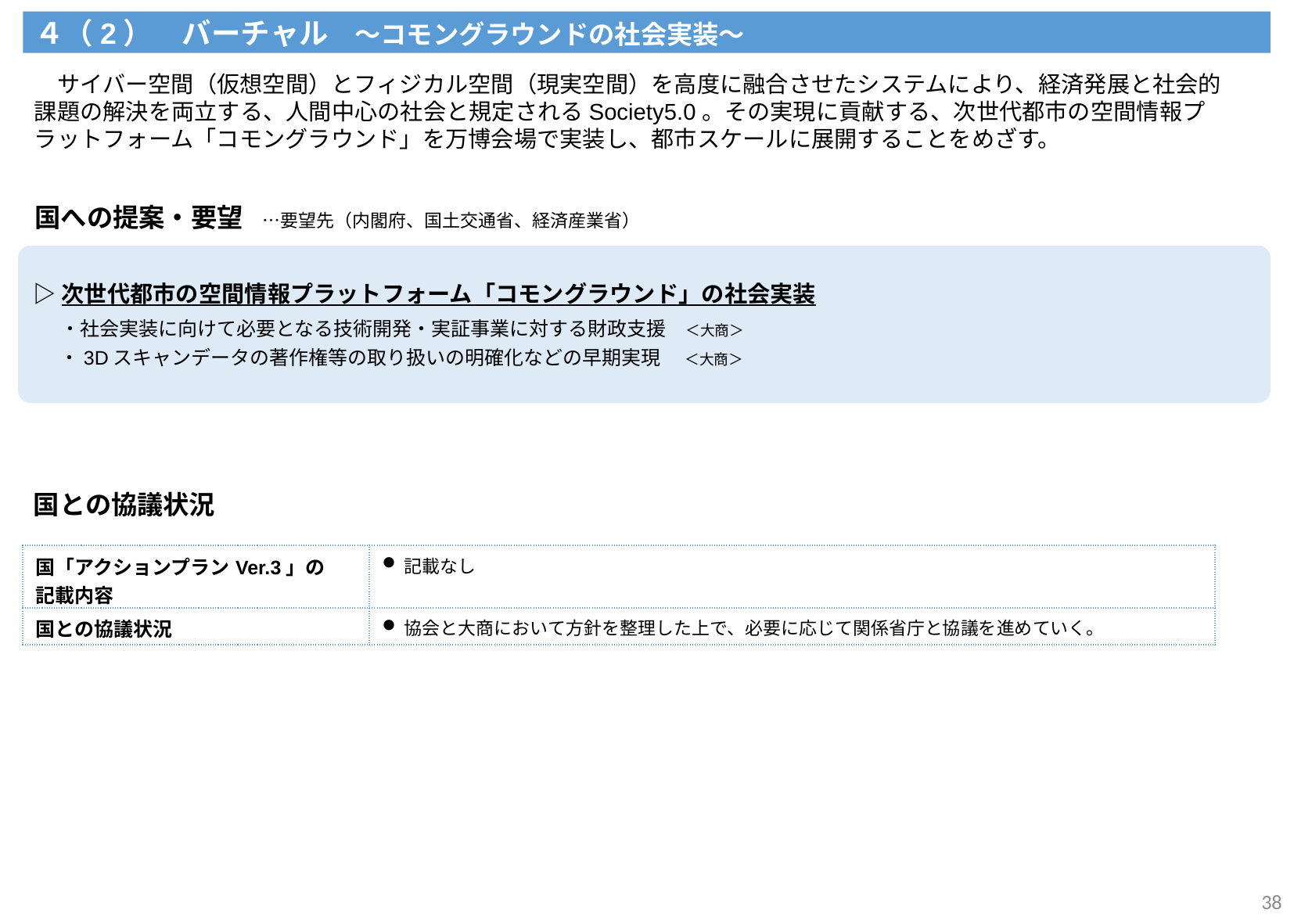

４（2）　バーチャル　～コモングラウンドの社会実装～
　サイバー空間（仮想空間）とフィジカル空間（現実空間）を高度に融合させたシステムにより、経済発展と社会的課題の解決を両立する、人間中心の社会と規定されるSociety5.0。その実現に貢献する、次世代都市の空間情報プラットフォーム「コモングラウンド」を万博会場で実装し、都市スケールに展開することをめざす。
国への提案・要望　…要望先（内閣府、国土交通省、経済産業省）
▷次世代都市の空間情報プラットフォーム「コモングラウンド」の社会実装
     ・社会実装に向けて必要となる技術開発・実証事業に対する財政支援　＜大商＞
     ・3Dスキャンデータの著作権等の取り扱いの明確化などの早期実現 　＜大商＞
国との協議状況
| 国「アクションプランVer.3」の 記載内容 | 記載なし |
| --- | --- |
| 国との協議状況 | 協会と大商において方針を整理した上で、必要に応じて関係省庁と協議を進めていく。 |

38